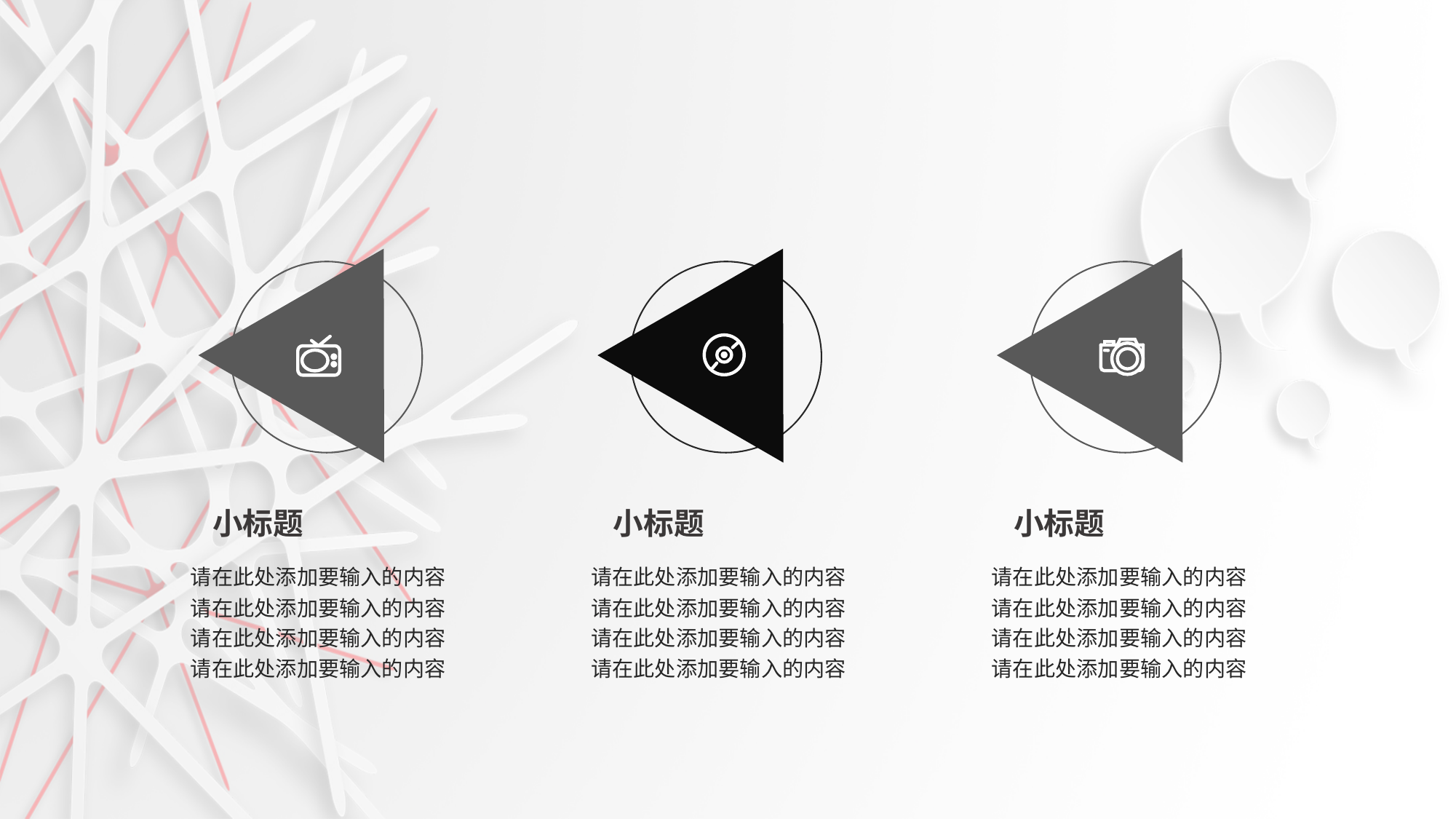

小标题
小标题
小标题
请在此处添加要输入的内容请在此处添加要输入的内容请在此处添加要输入的内容请在此处添加要输入的内容

请在此处添加要输入的内容请在此处添加要输入的内容请在此处添加要输入的内容请在此处添加要输入的内容

请在此处添加要输入的内容请在此处添加要输入的内容请在此处添加要输入的内容请在此处添加要输入的内容